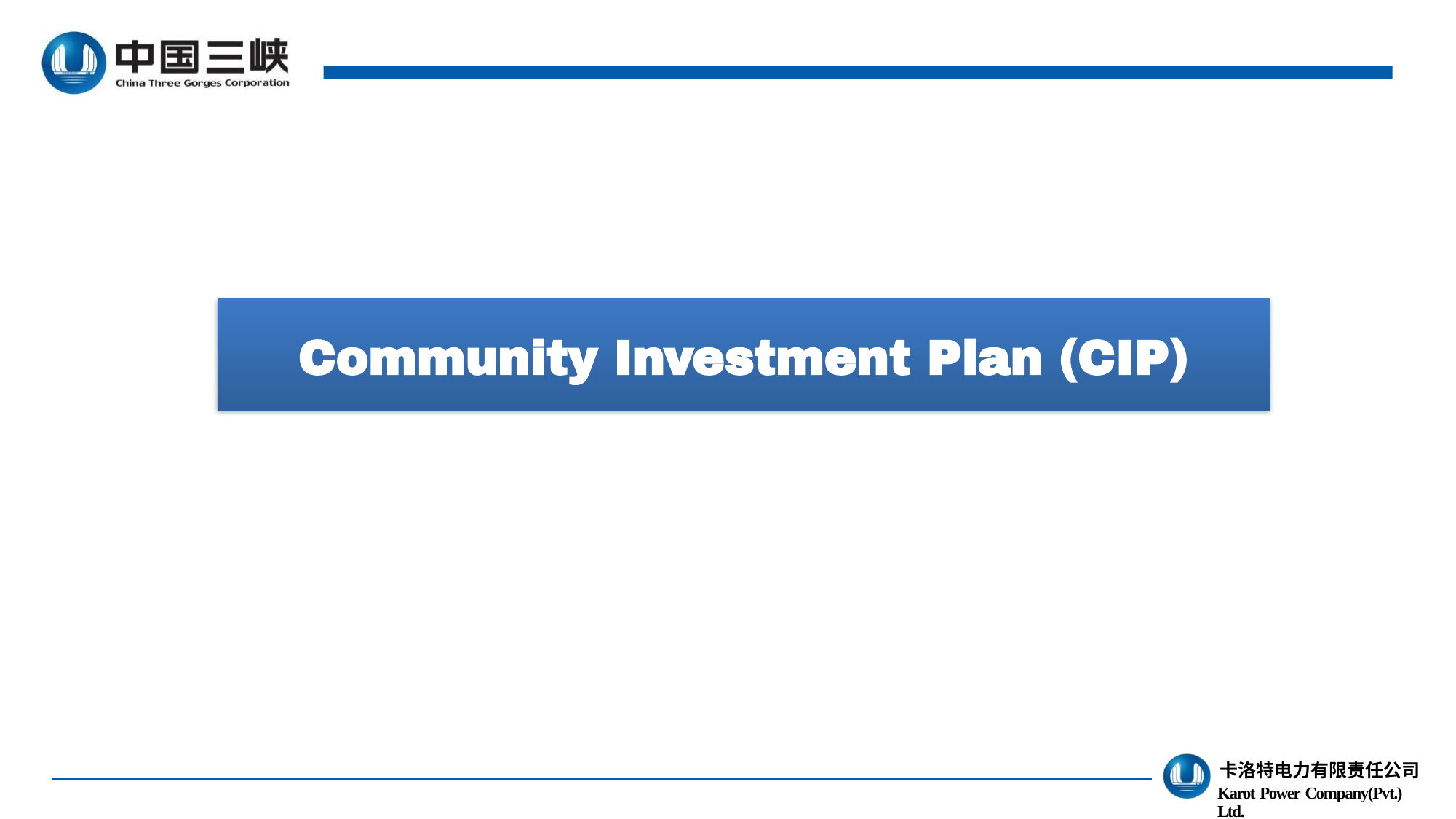

Community Investment Plan (CIP)
卡洛特电力有限责任公司
Karot Power Company(Pvt.) Ltd.